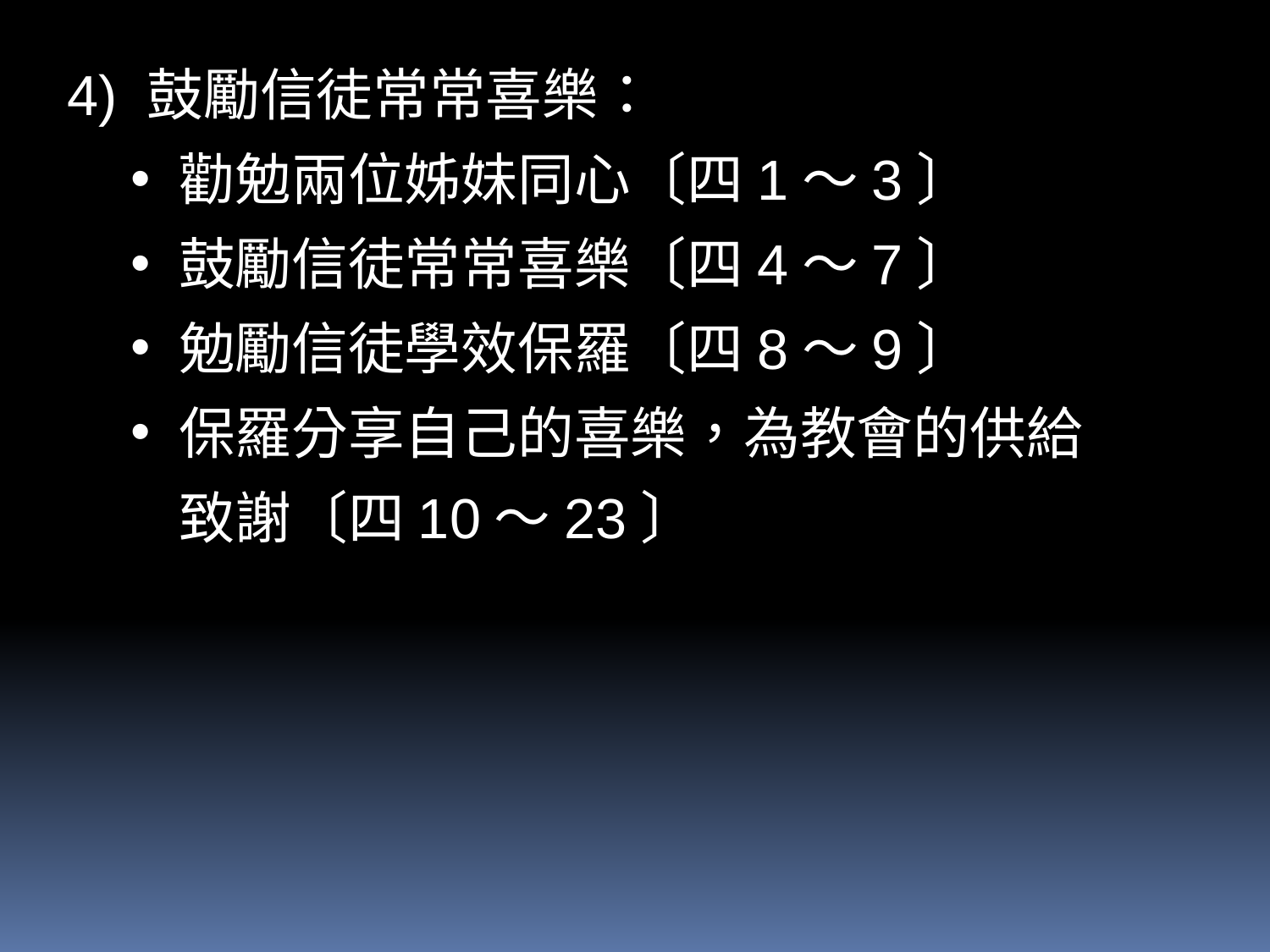

鼓勵信徒常常喜樂：
勸勉兩位姊妹同心〔四1～3〕
鼓勵信徒常常喜樂〔四4～7〕
勉勵信徒學效保羅〔四8～9〕
保羅分享自己的喜樂，為教會的供給致謝〔四10～23〕